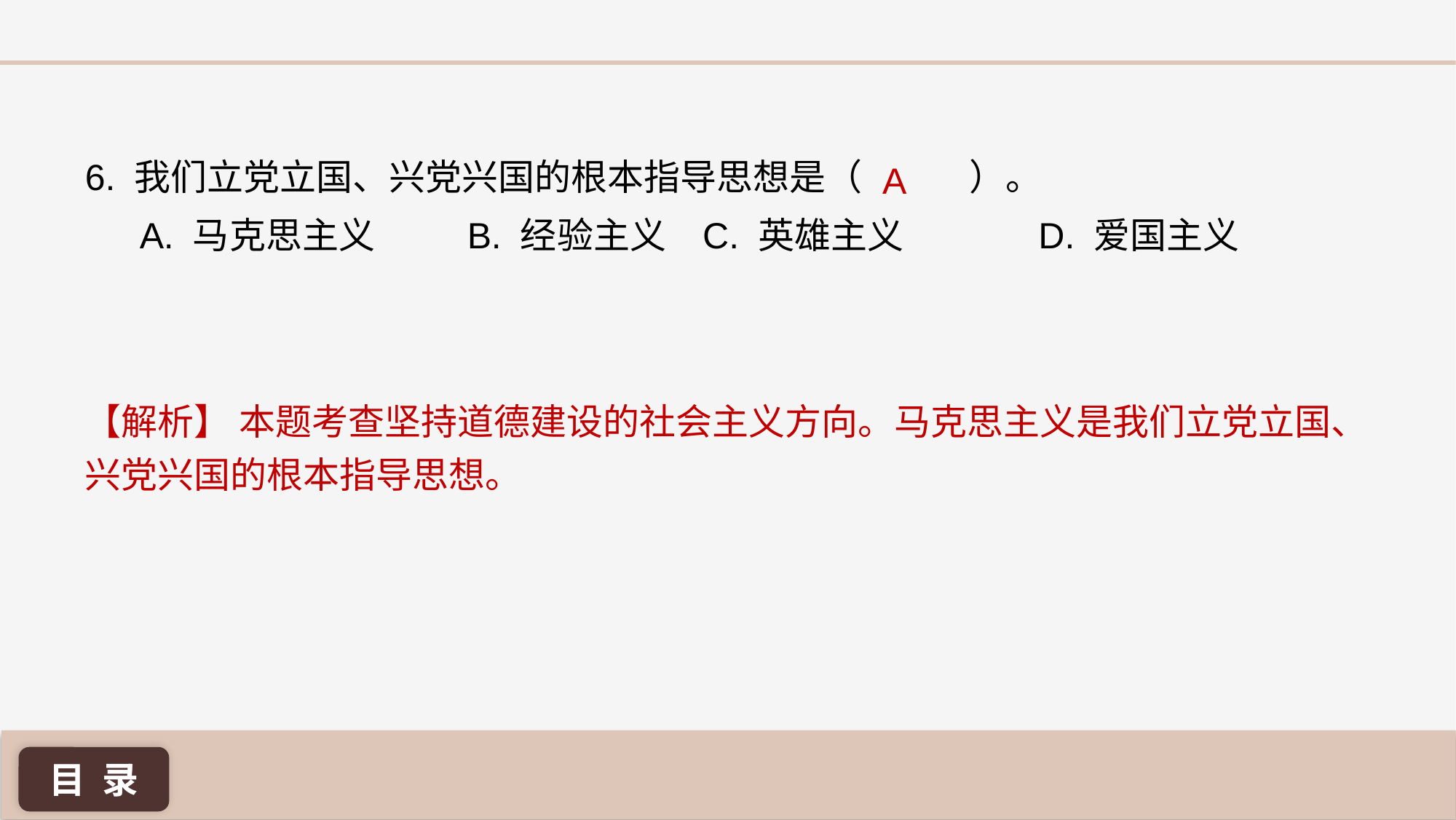

6. 我们立党立国、兴党兴国的根本指导思想是（	        ）。
A. 马克思主义 	B. 经验主义 	 C. 英雄主义 	  D. 爱国主义
A
【解析】 本题考查坚持道德建设的社会主义方向。马克思主义是我们立党立国、兴党兴国的根本指导思想。